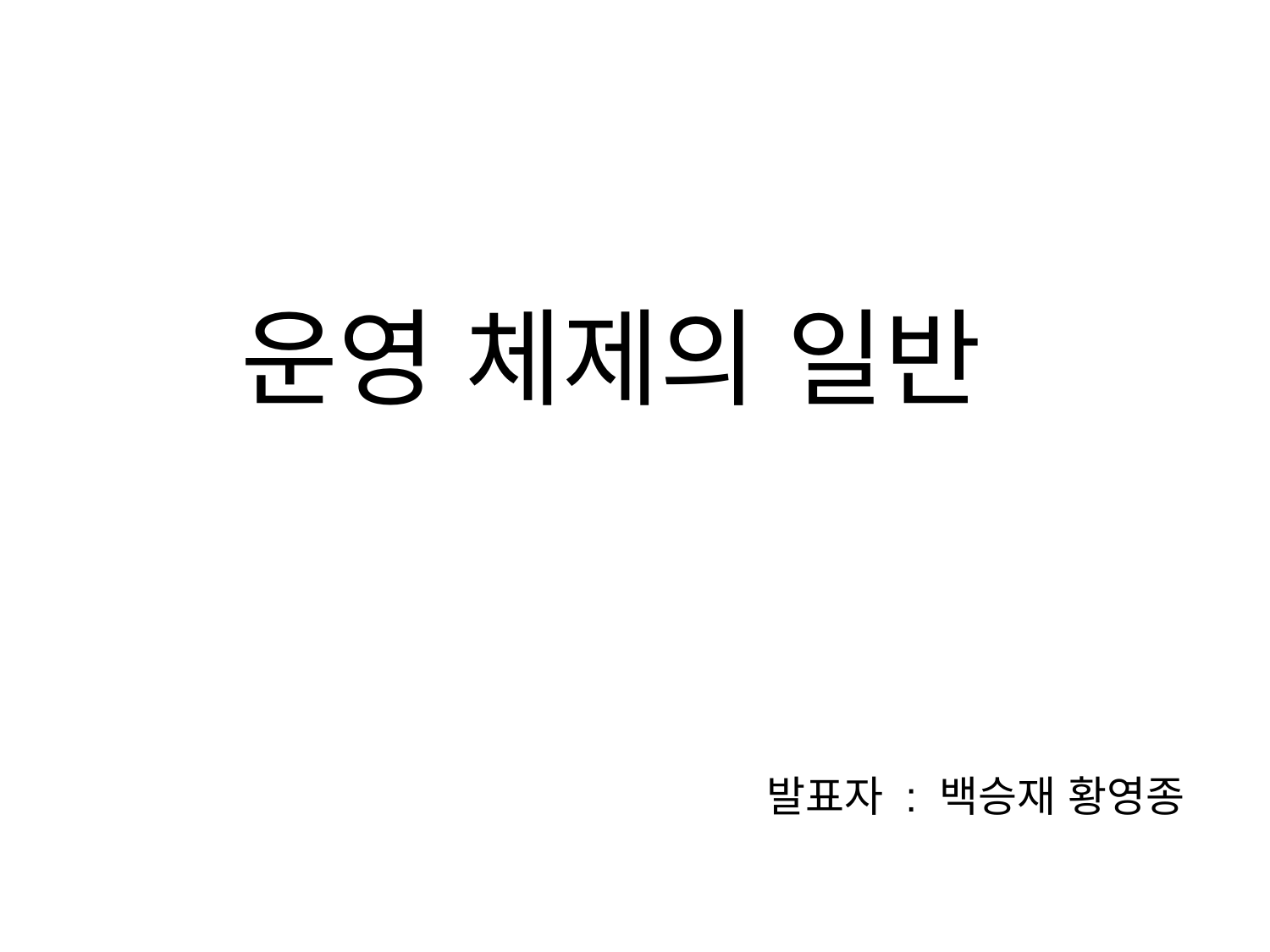

운영 체제의 일반
발표자 : 백승재 황영종